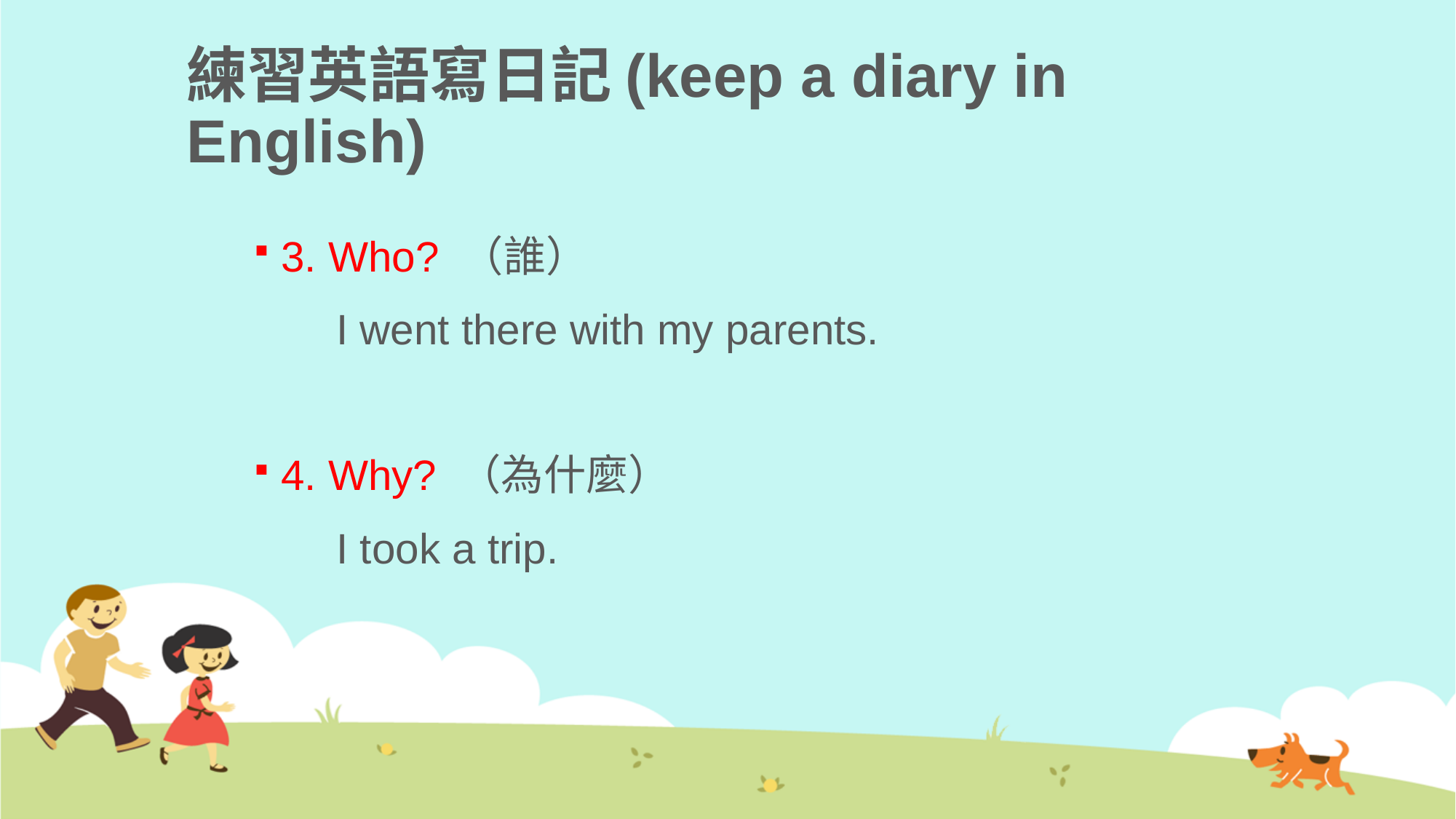

# 練習英語寫日記(keep a diary in English)
3. Who? （誰）
       I went there with my parents.

4. Why? （為什麼）
       I took a trip.